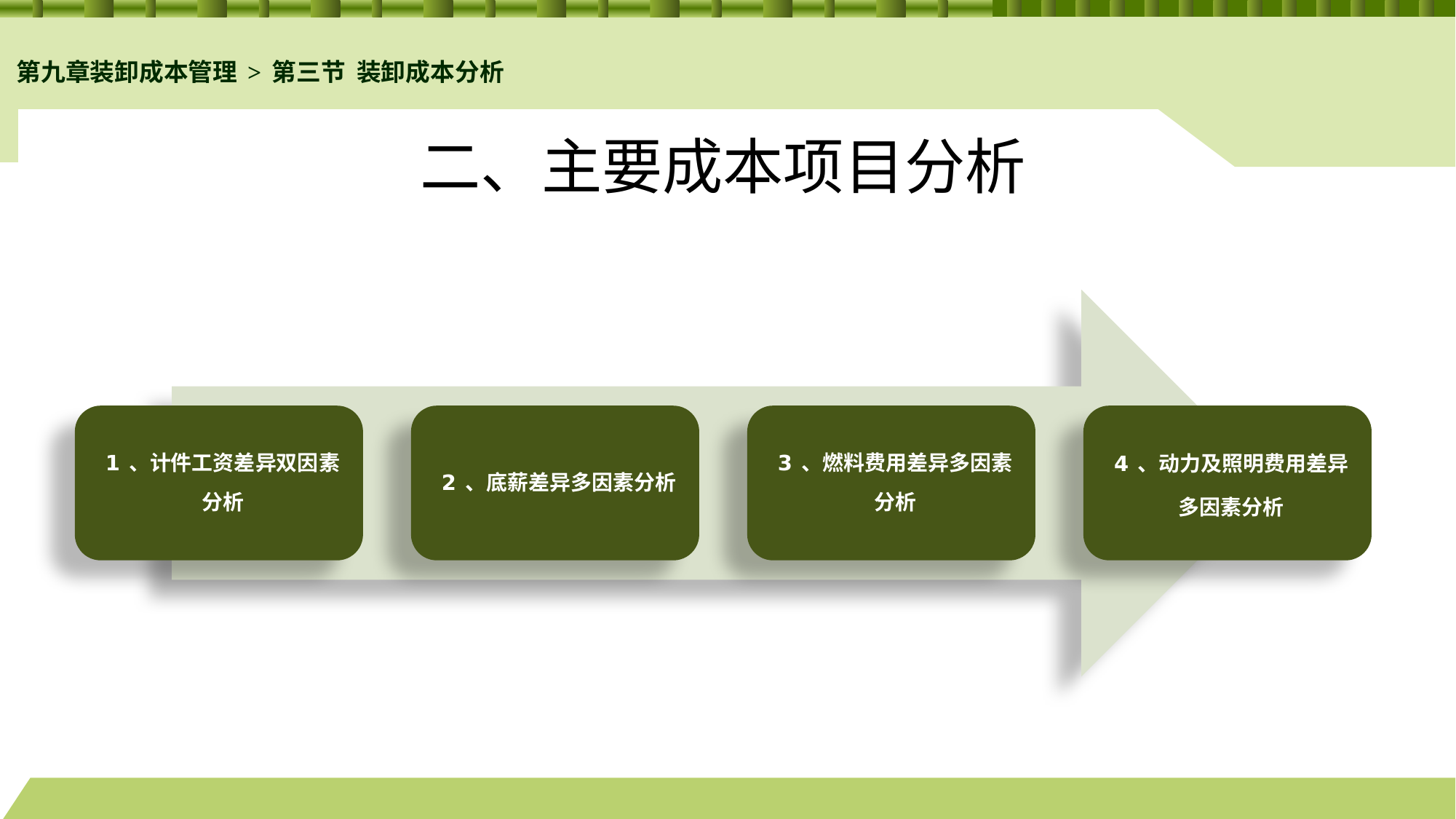

第九章装卸成本管理>第三节  装卸成本分析
# 二、主要成本项目分析
1、计件工资差异双因素分析
2、底薪差异多因素分析
3、燃料费用差异多因素分析
4、动力及照明费用差异多因素分析